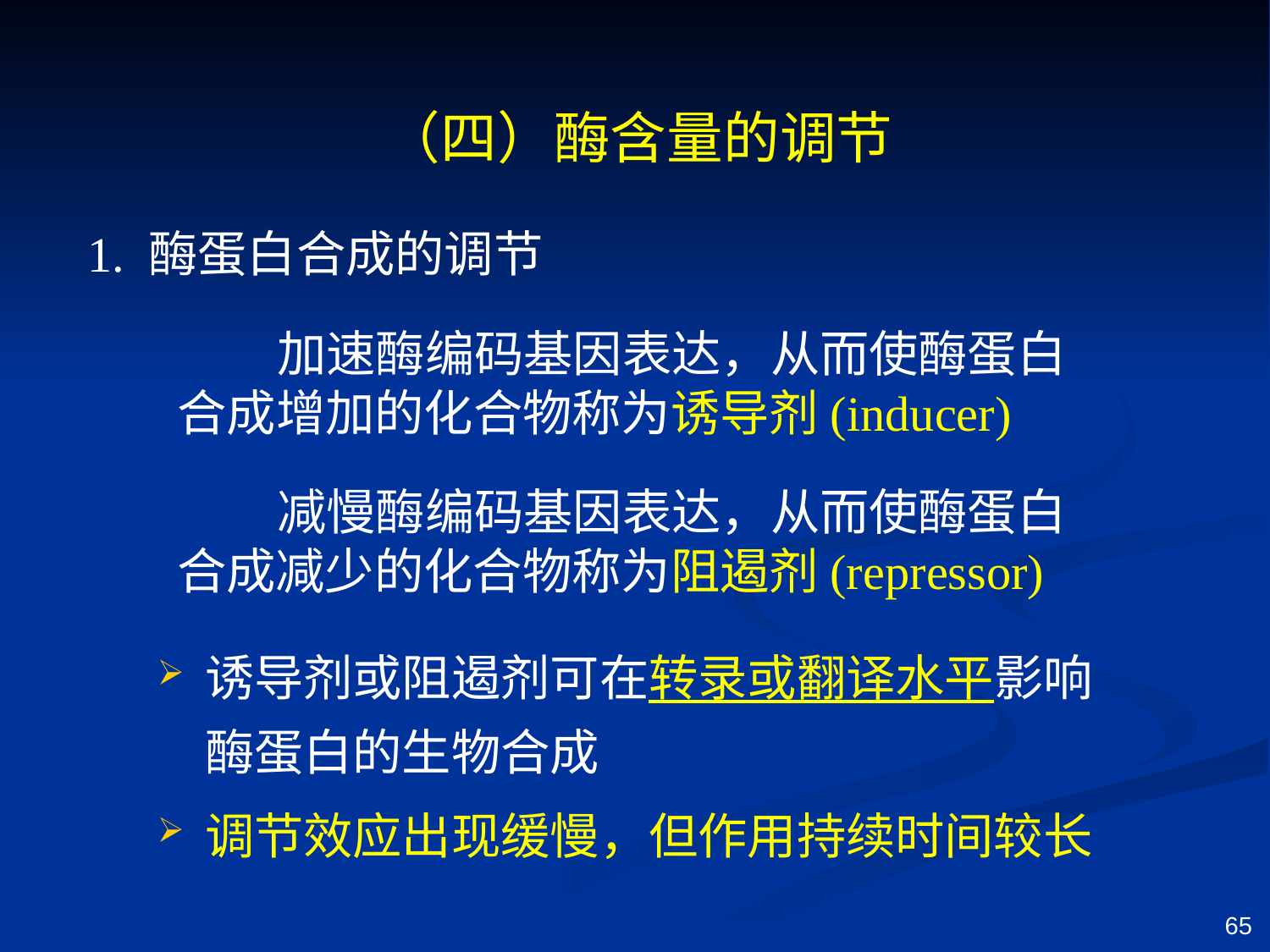

（四）酶含量的调节
1. 酶蛋白合成的调节
        加速酶编码基因表达，从而使酶蛋白合成增加的化合物称为诱导剂(inducer)
        减慢酶编码基因表达，从而使酶蛋白合成减少的化合物称为阻遏剂(repressor)
诱导剂或阻遏剂可在转录或翻译水平影响酶蛋白的生物合成
调节效应出现缓慢，但作用持续时间较长
65